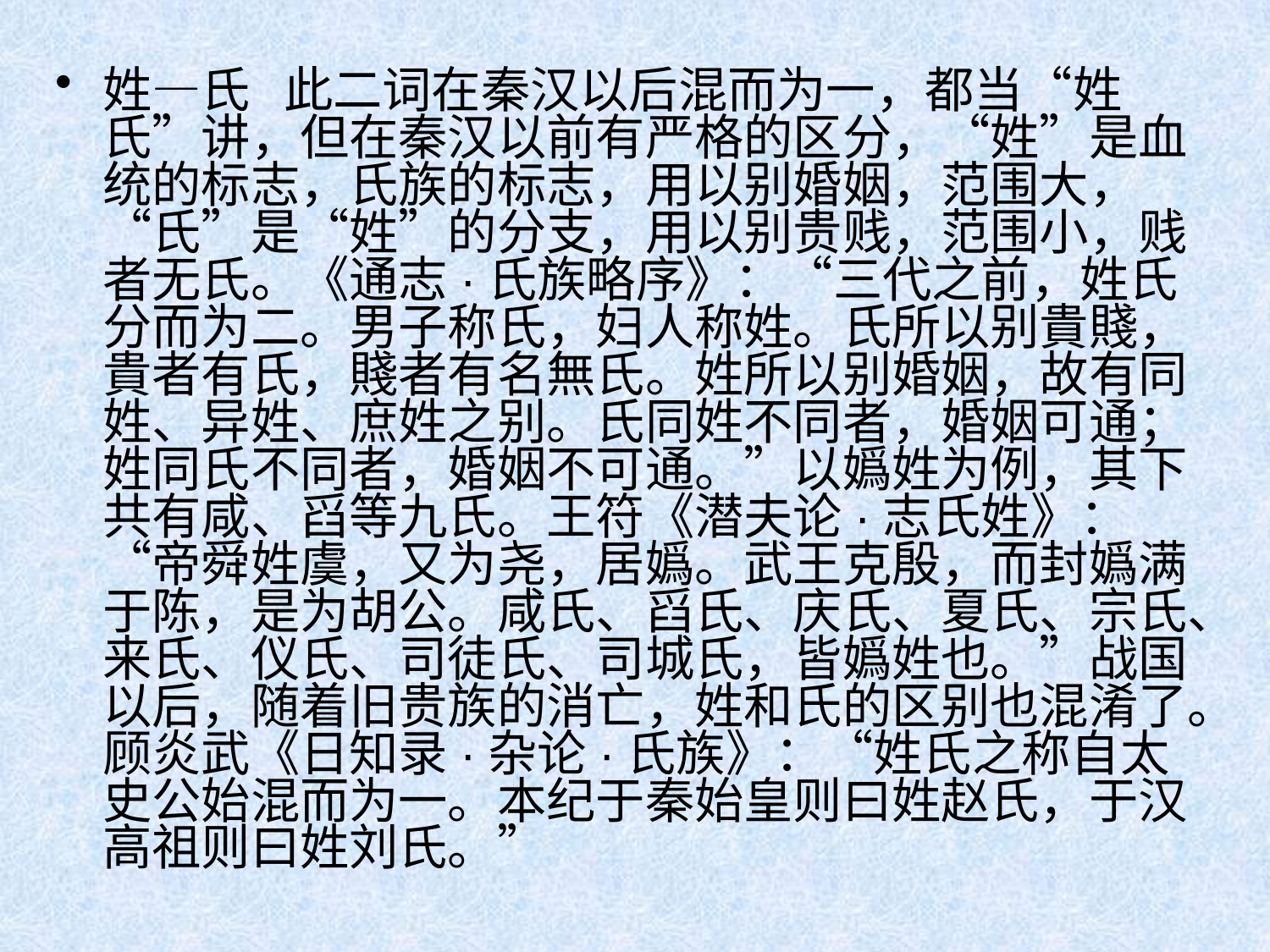

姓—氏   此二词在秦汉以后混而为一，都当“姓氏”讲，但在秦汉以前有严格的区分，“姓”是血统的标志，氏族的标志，用以别婚姻，范围大，“氏”是“姓”的分支，用以别贵贱，范围小，贱者无氏。《通志·氏族略序》：“三代之前，姓氏分而为二。男子称氏，妇人称姓。氏所以别貴賤，貴者有氏，賤者有名無氏。姓所以别婚姻，故有同姓、异姓、庶姓之别。氏同姓不同者，婚姻可通；姓同氏不同者，婚姻不可通。”以嬀姓为例，其下共有咸、舀等九氏。王符《潜夫论·志氏姓》：“帝舜姓虞，又为尧，居嬀。武王克殷，而封嬀满于陈，是为胡公。咸氏、舀氏、庆氏、夏氏、宗氏、来氏、仪氏、司徒氏、司城氏，皆嬀姓也。”战国以后，随着旧贵族的消亡，姓和氏的区别也混淆了。顾炎武《日知录·杂论·氏族》：“姓氏之称自太史公始混而为一。本纪于秦始皇则曰姓赵氏，于汉高祖则曰姓刘氏。”